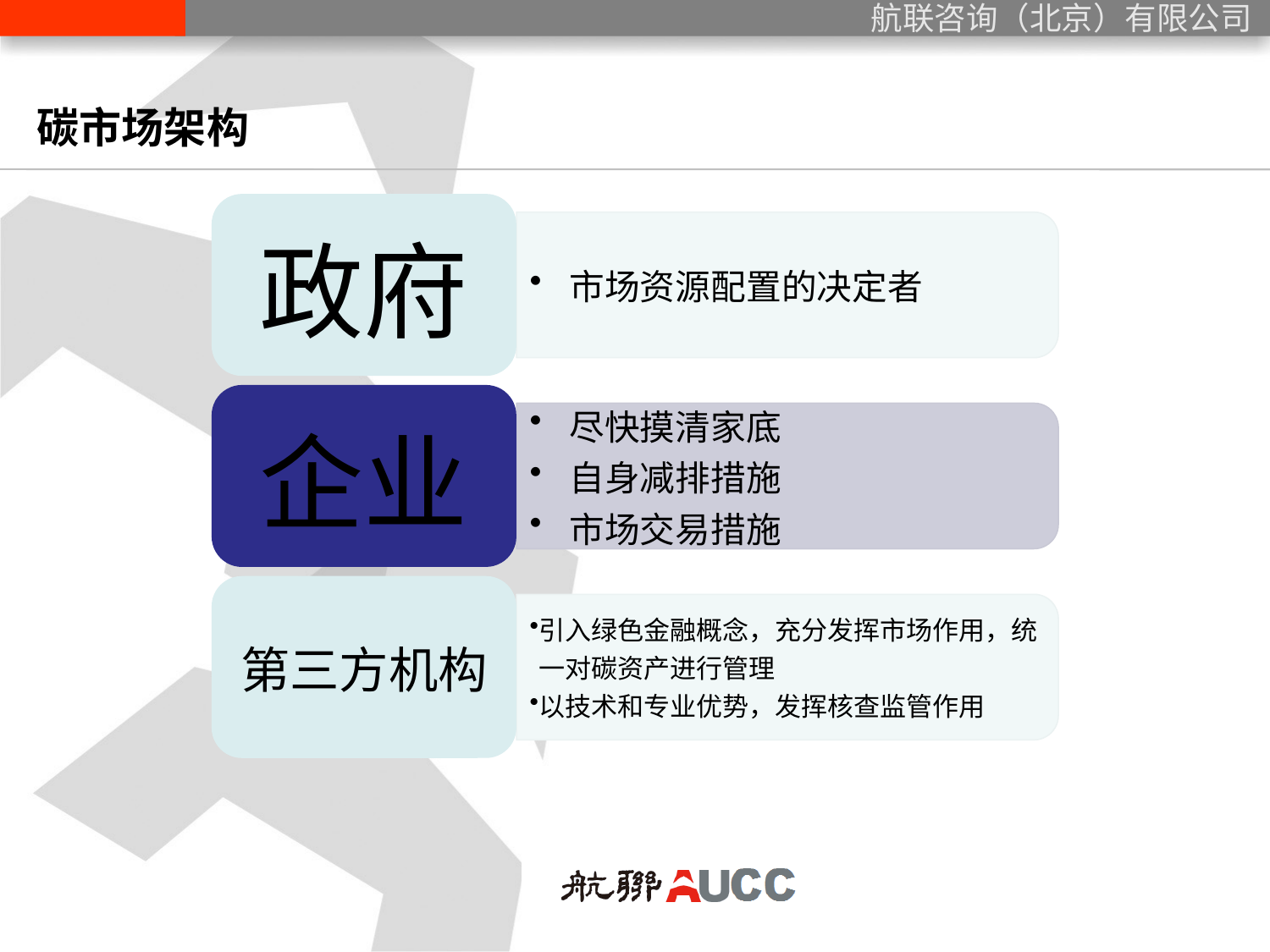

碳市场架构

政府
市场资源配置的决定者
企业
尽快摸清家底
自身减排措施
第三方机构
引入绿色金融概念，充分发挥市场作用，统一对碳资产进行管理
以技术和专业优势，发挥核查监管作用
市场交易措施